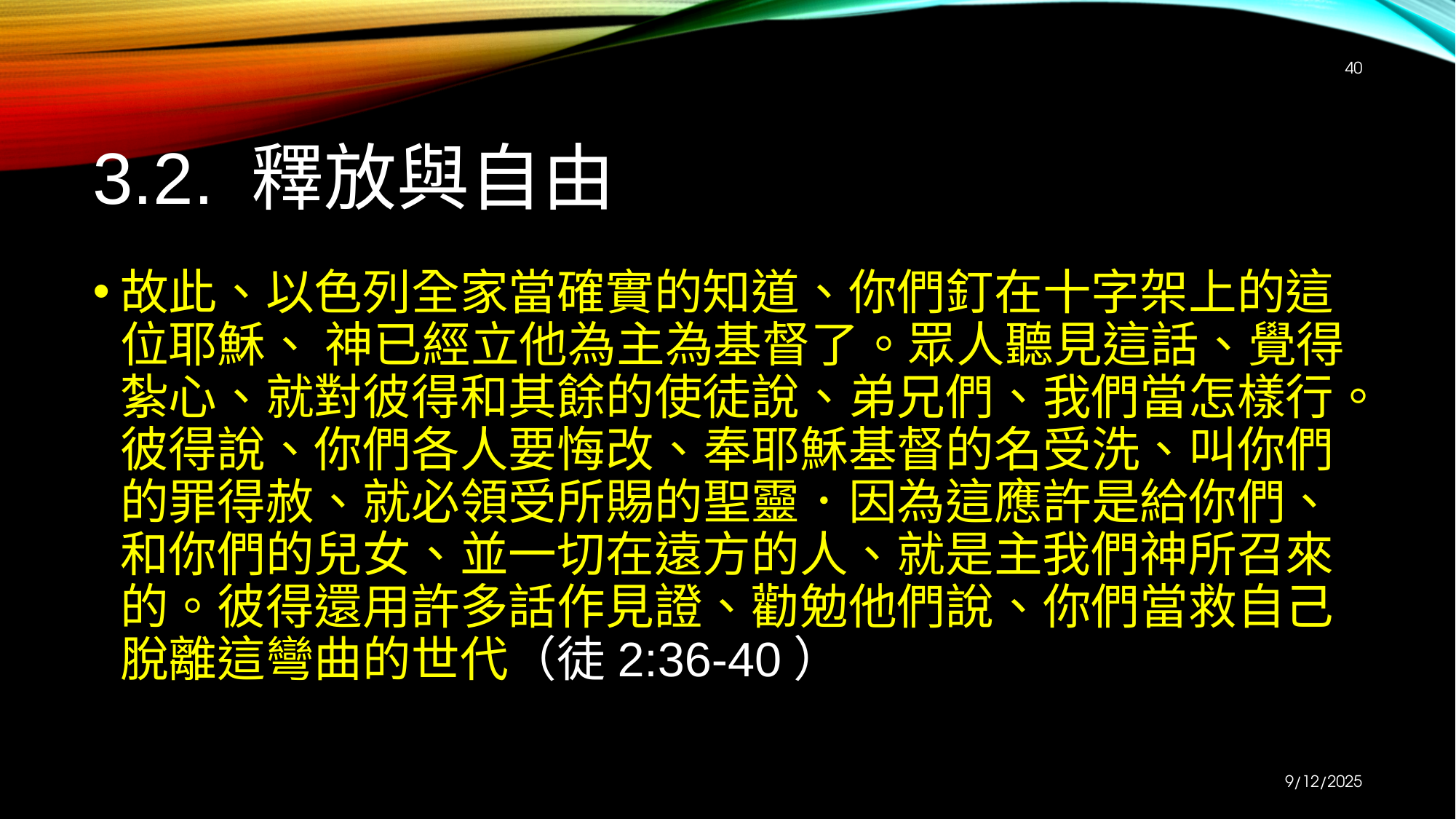

40
# 3.2. 釋放與自由
故此、以色列全家當確實的知道、你們釘在十字架上的這位耶穌、 神已經立他為主為基督了。眾人聽見這話、覺得紮心、就對彼得和其餘的使徒說、弟兄們、我們當怎樣行。彼得說、你們各人要悔改、奉耶穌基督的名受洗、叫你們的罪得赦、就必領受所賜的聖靈．因為這應許是給你們、和你們的兒女、並一切在遠方的人、就是主我們神所召來的。彼得還用許多話作見證、勸勉他們說、你們當救自己脫離這彎曲的世代（徒2:36-40）
9/12/2025